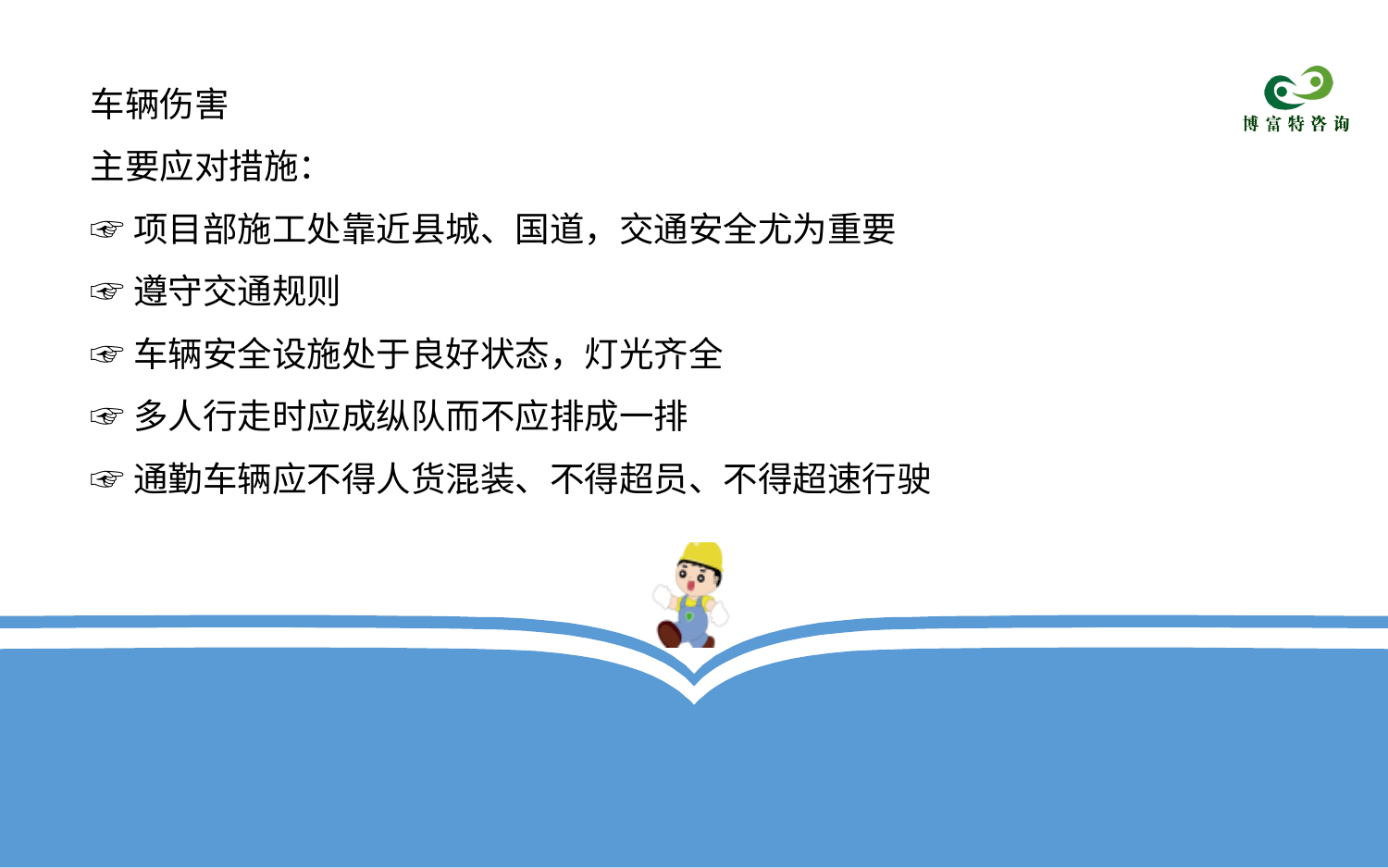

车辆伤害
主要应对措施：
☞项目部施工处靠近县城、国道，交通安全尤为重要
☞遵守交通规则
☞车辆安全设施处于良好状态，灯光齐全
☞多人行走时应成纵队而不应排成一排
☞通勤车辆应不得人货混装、不得超员、不得超速行驶
30